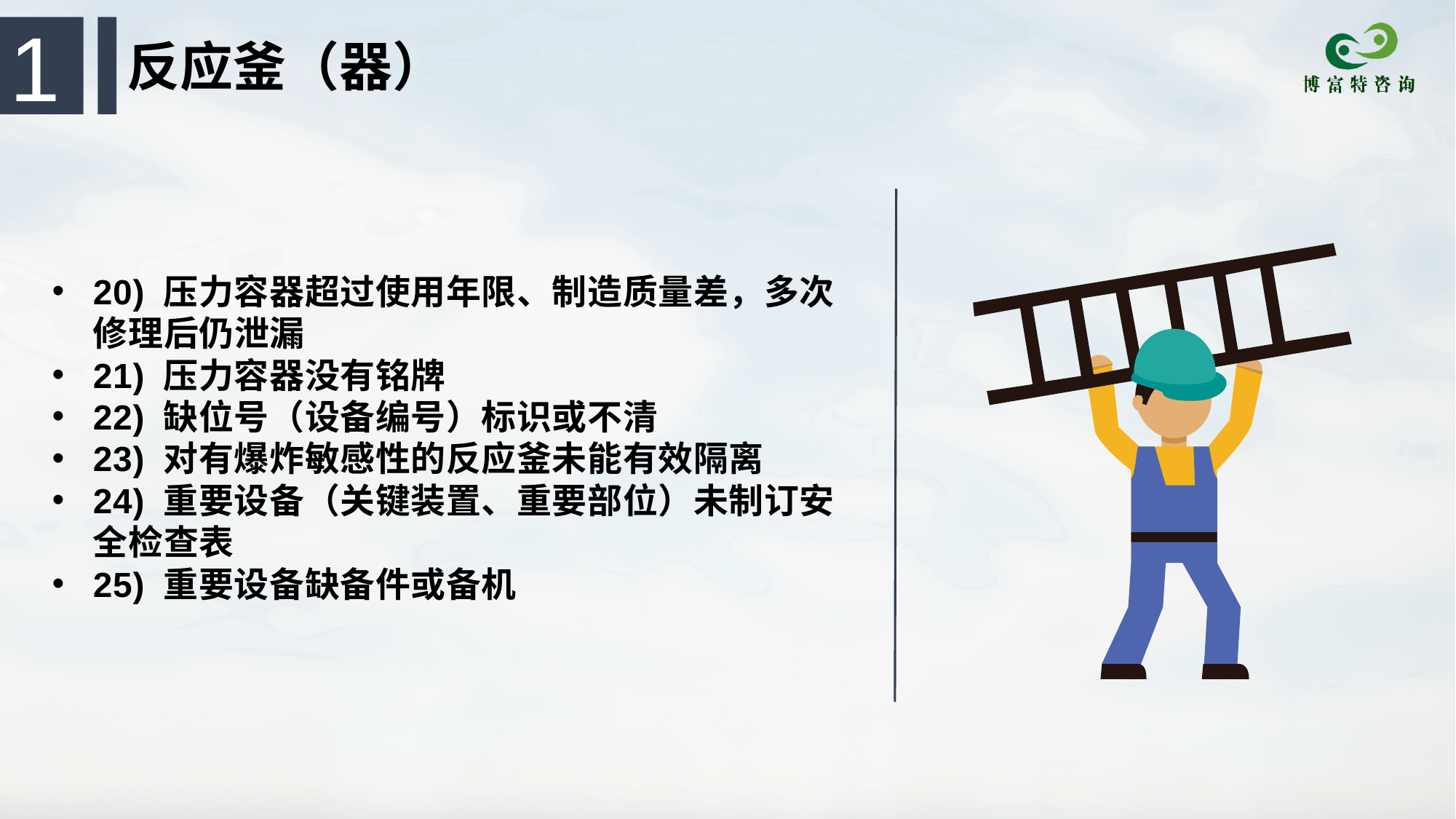

1

反应釜（器）

20) 压力容器超过使用年限、制造质量差，多次修理后仍泄漏
21) 压力容器没有铭牌
22) 缺位号（设备编号）标识或不清
23) 对有爆炸敏感性的反应釜未能有效隔离
24) 重要设备（关键装置、重要部位）未制订安全检查表
25) 重要设备缺备件或备机